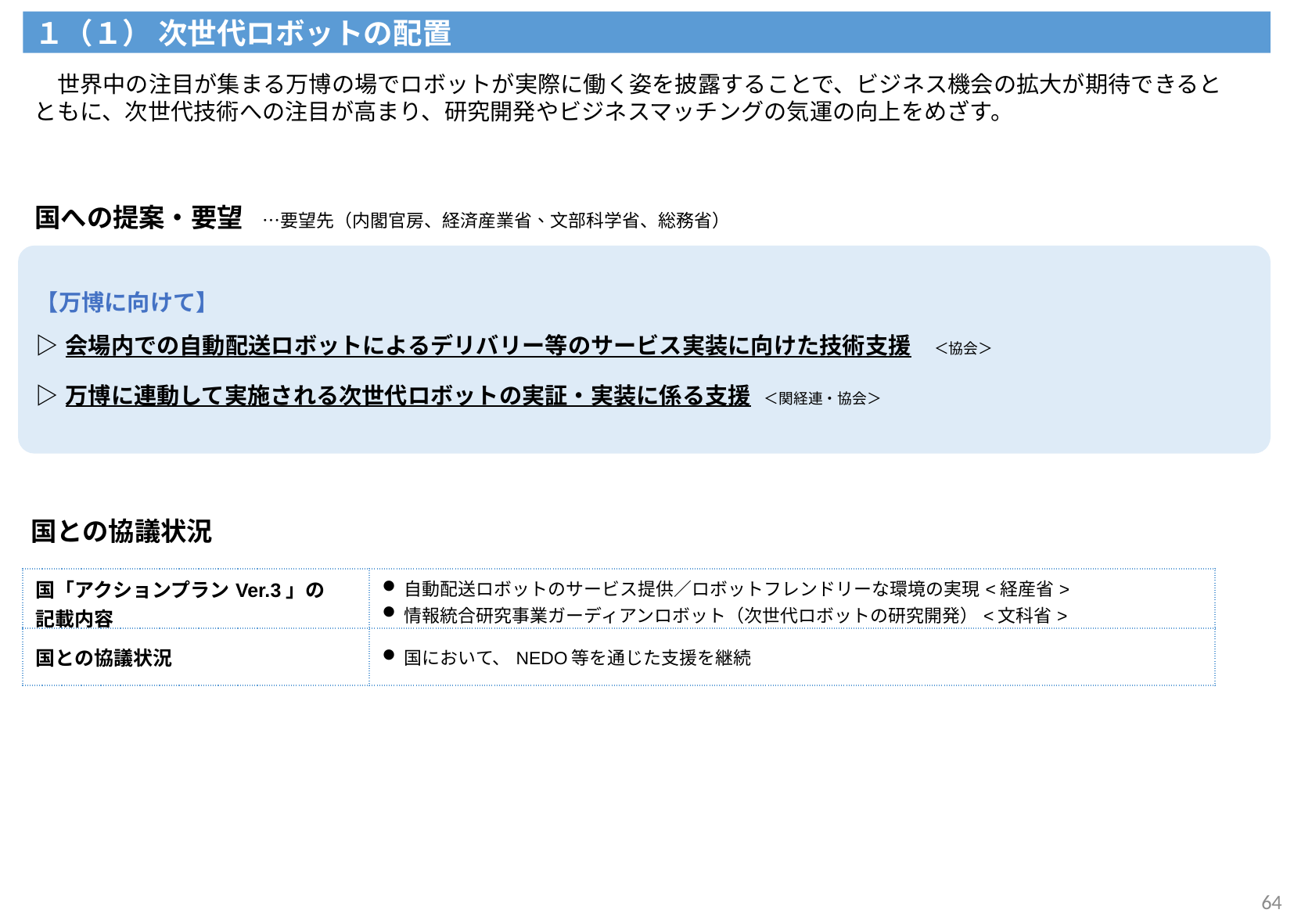

１（１） 次世代ロボットの配置
　世界中の注目が集まる万博の場でロボットが実際に働く姿を披露することで、ビジネス機会の拡大が期待できるとともに、次世代技術への注目が高まり、研究開発やビジネスマッチングの気運の向上をめざす。
国への提案・要望　…要望先（内閣官房、経済産業省、文部科学省、総務省）

| 【万博に向けて】 ▷会場内での自動配送ロボットによるデリバリー等のサービス実装に向けた技術支援　＜協会＞ ▷万博に連動して実施される次世代ロボットの実証・実装に係る支援　＜関経連・協会＞ |
| --- |
国との協議状況
| 国「アクションプランVer.3」の 記載内容 | 自動配送ロボットのサービス提供／ロボットフレンドリーな環境の実現<経産省>　 情報統合研究事業ガーディアンロボット（次世代ロボットの研究開発）<文科省> |
| --- | --- |
| 国との協議状況 | 国において、NEDO等を通じた支援を継続 |

64